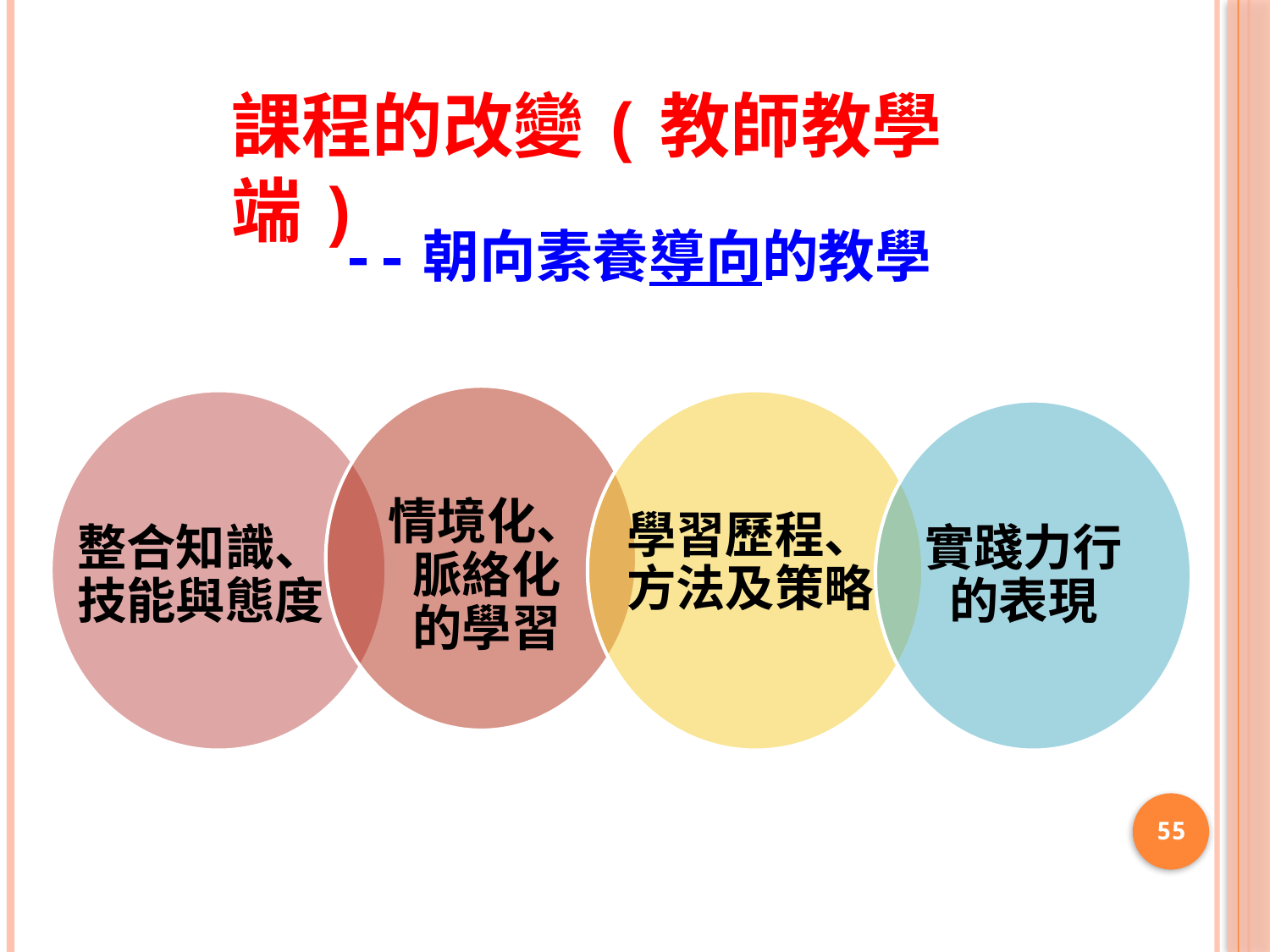

課程的改變(教師教學端)
--朝向素養導向的教學

學習歷程、
方法及策略
整合知識、
技能與態度
情境化、脈絡化
的學習
實踐力行的表現
55